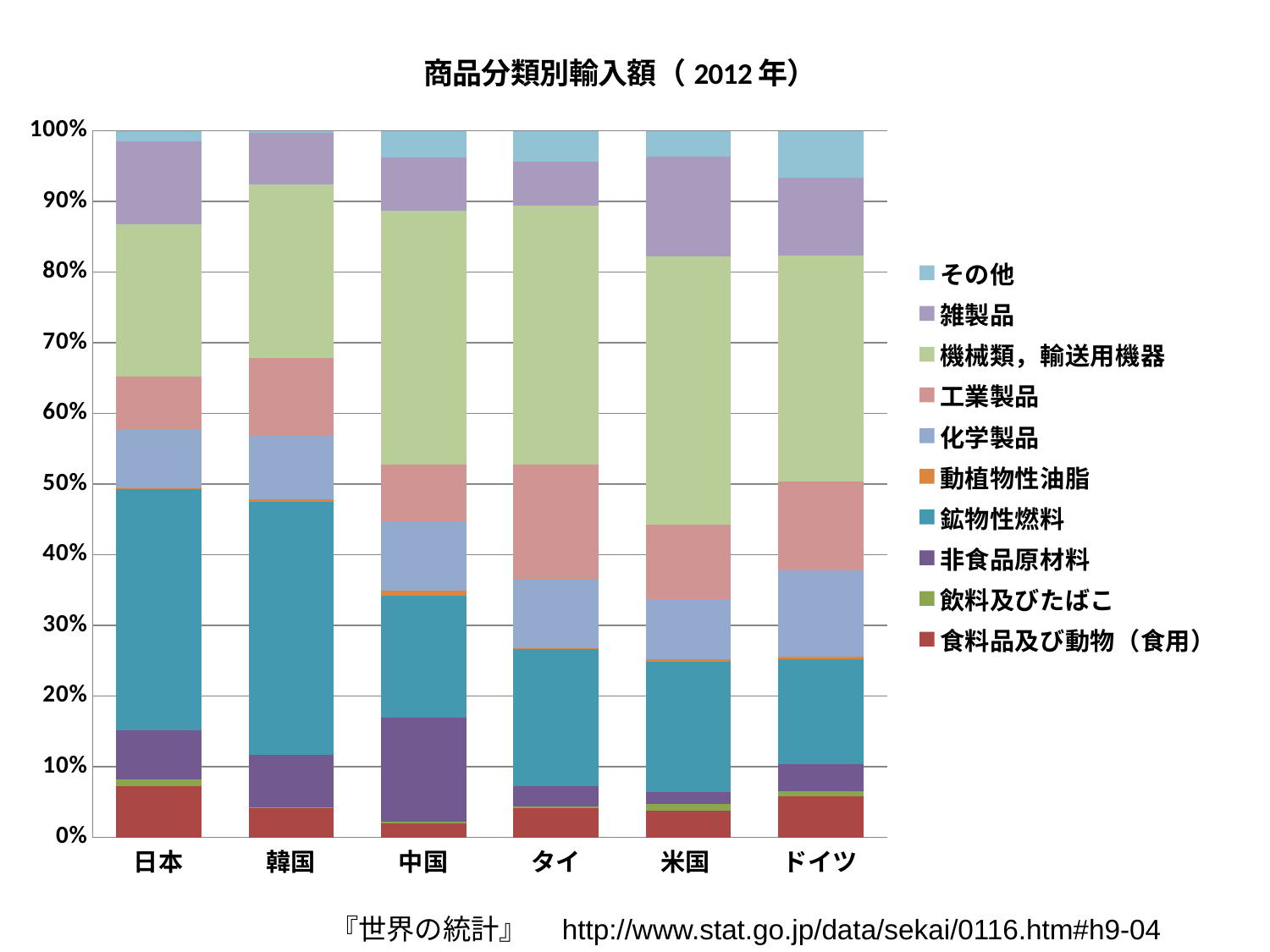

### Chart: 商品分類別輸入額（2012年）

| Category | 食料品及び動物（食用） | 飲料及びたばこ | 非食品原材料 | 鉱物性燃料 | 動植物性油脂 | 化学製品 | 工業製品 | 機械類，輸送用機器 | 雑製品 | その他 |
|---|---|---|---|---|---|---|---|---|---|---|
| 日本 | 64215.0 | 9003.0 | 60604.0 | 302404.0 | 1820.0 | 73413.0 | 66504.0 | 190637.0 | 104109.0 | 13134.0 |
| 韓国 | 21369.0 | 928.0 | 38267.0 | 186190.0 | 1560.0 | 47091.0 | 56827.0 | 127884.0 | 37885.0 | 1535.0 |
| 中国 | 35262.0 | 4403.0 | 269564.0 | 313019.0 | 13243.0 | 178567.0 | 146246.0 | 653429.0 | 135693.0 | 68772.0 |
| タイ | 10373.0 | 490.0 | 7169.0 | 47858.0 | 412.0 | 23898.0 | 40432.0 | 90761.0 | 15440.0 | 10742.0 |
| 米国  | 89176.0 | 20529.0 | 38667.0 | 433222.0 | 6269.0 | 199684.0 | 244581.0 | 885958.0 | 331409.0 | 84311.0 |
| ドイツ | 67638.0 | 8908.0 | 45805.0 | 173145.0 | 4507.0 | 144096.0 | 147027.0 | 374499.0 | 129487.0 | 78176.0 |
『世界の統計』　http://www.stat.go.jp/data/sekai/0116.htm#h9-04